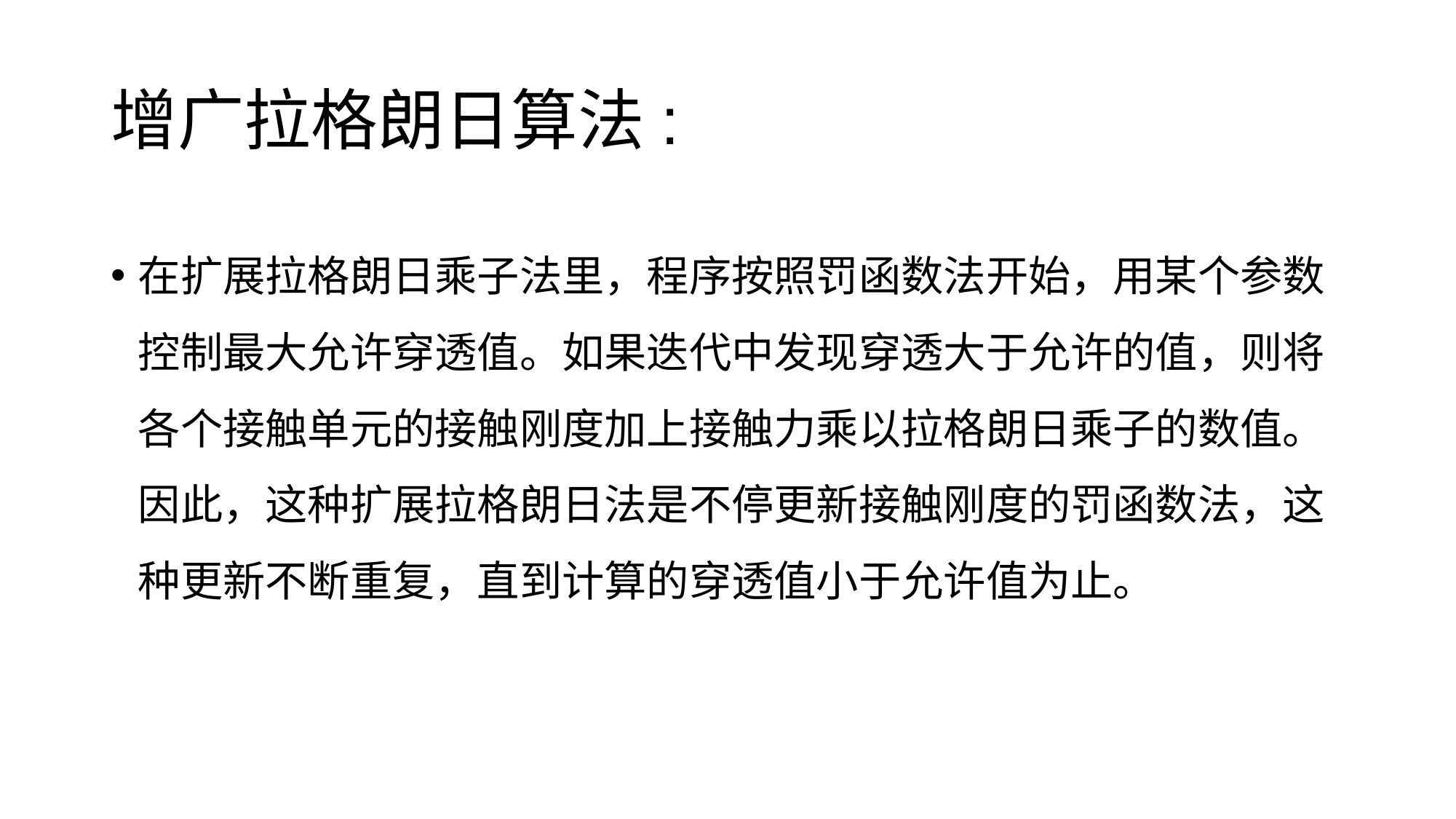

# 增广拉格朗日算法:
在扩展拉格朗日乘子法里，程序按照罚函数法开始，用某个参数控制最大允许穿透值。如果迭代中发现穿透大于允许的值，则将各个接触单元的接触刚度加上接触力乘以拉格朗日乘子的数值。因此，这种扩展拉格朗日法是不停更新接触刚度的罚函数法，这种更新不断重复，直到计算的穿透值小于允许值为止。